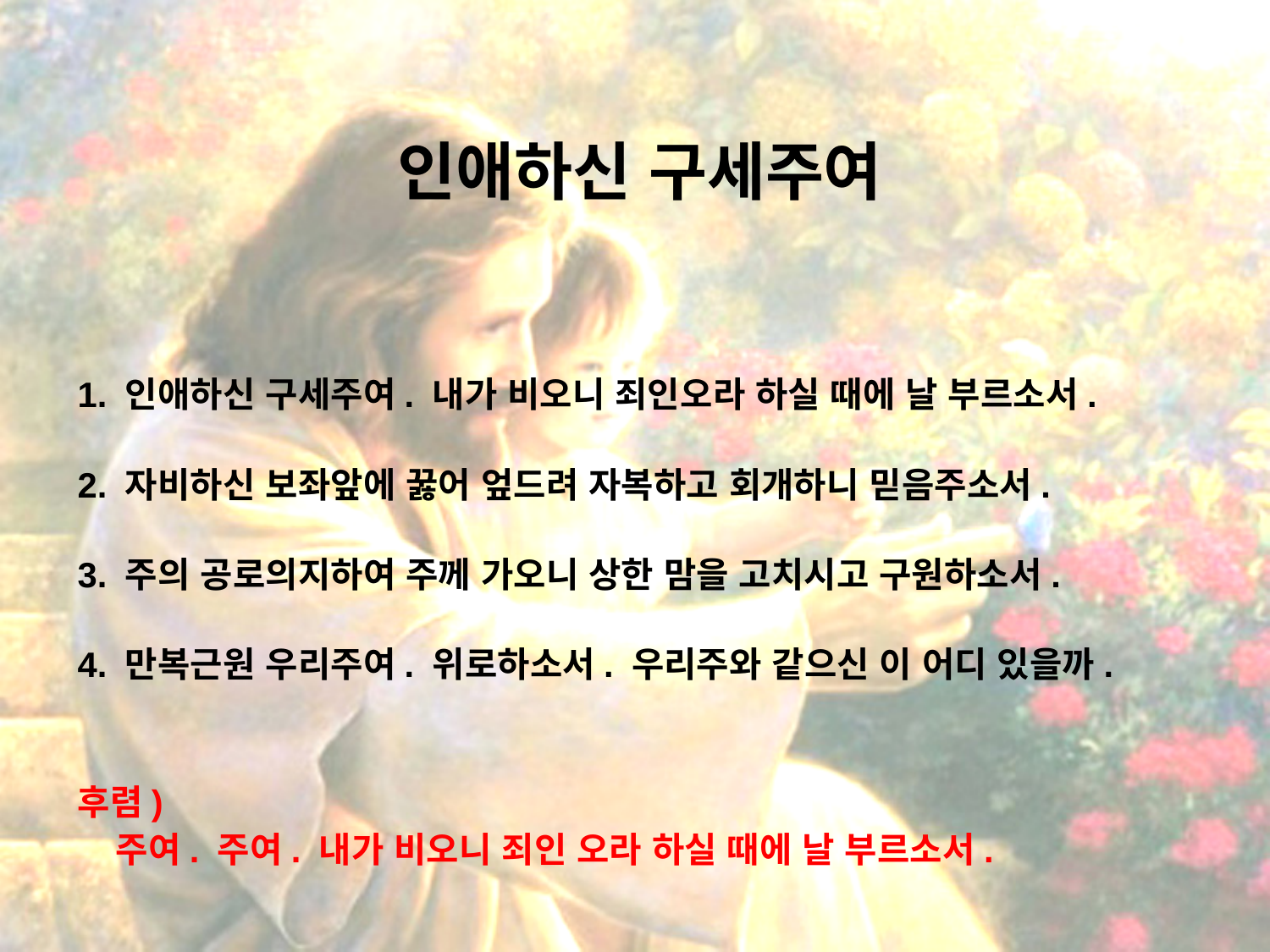

# 인애하신 구세주여
1. 인애하신 구세주여. 내가 비오니 죄인오라 하실 때에 날 부르소서.
2. 자비하신 보좌앞에 꿇어 엎드려 자복하고 회개하니 믿음주소서.
3. 주의 공로의지하여 주께 가오니 상한 맘을 고치시고 구원하소서.
4. 만복근원 우리주여. 위로하소서. 우리주와 같으신 이 어디 있을까.

후렴)
   주여. 주여. 내가 비오니 죄인 오라 하실 때에 날 부르소서.